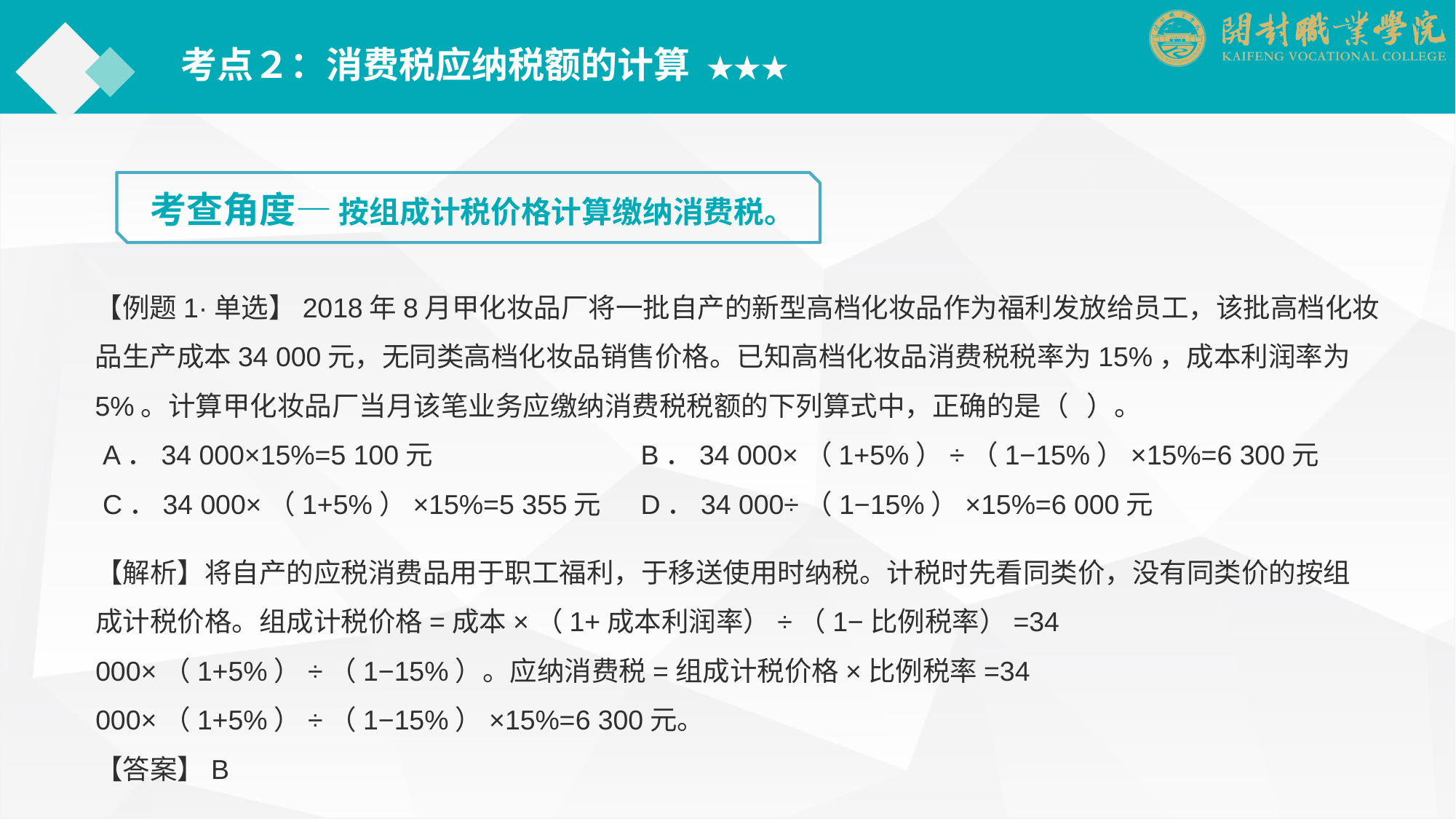

考点２：消费税应纳税额的计算  ★★★

考查角度— 按组成计税价格计算缴纳消费税。
【例题1·单选】2018年8月甲化妆品厂将一批自产的新型高档化妆品作为福利发放给员工，该批高档化妆品生产成本34 000元，无同类高档化妆品销售价格。已知高档化妆品消费税税率为15%，成本利润率为5%。计算甲化妆品厂当月该笔业务应缴纳消费税税额的下列算式中，正确的是（   ）。
 A．34 000×15%=5 100元		B．34 000×（1+5%）÷（1−15%）×15%=6 300元
 C．34 000×（1+5%）×15%=5 355元	D．34 000÷（1−15%）×15%=6 000元
【解析】将自产的应税消费品用于职工福利，于移送使用时纳税。计税时先看同类价，没有同类价的按组成计税价格。组成计税价格=成本×（1+成本利润率）÷（1−比例税率）=34 000×（1+5%）÷（1−15%）。应纳消费税=组成计税价格×比例税率=34 000×（1+5%）÷（1−15%）×15%=6 300元。
【答案】B